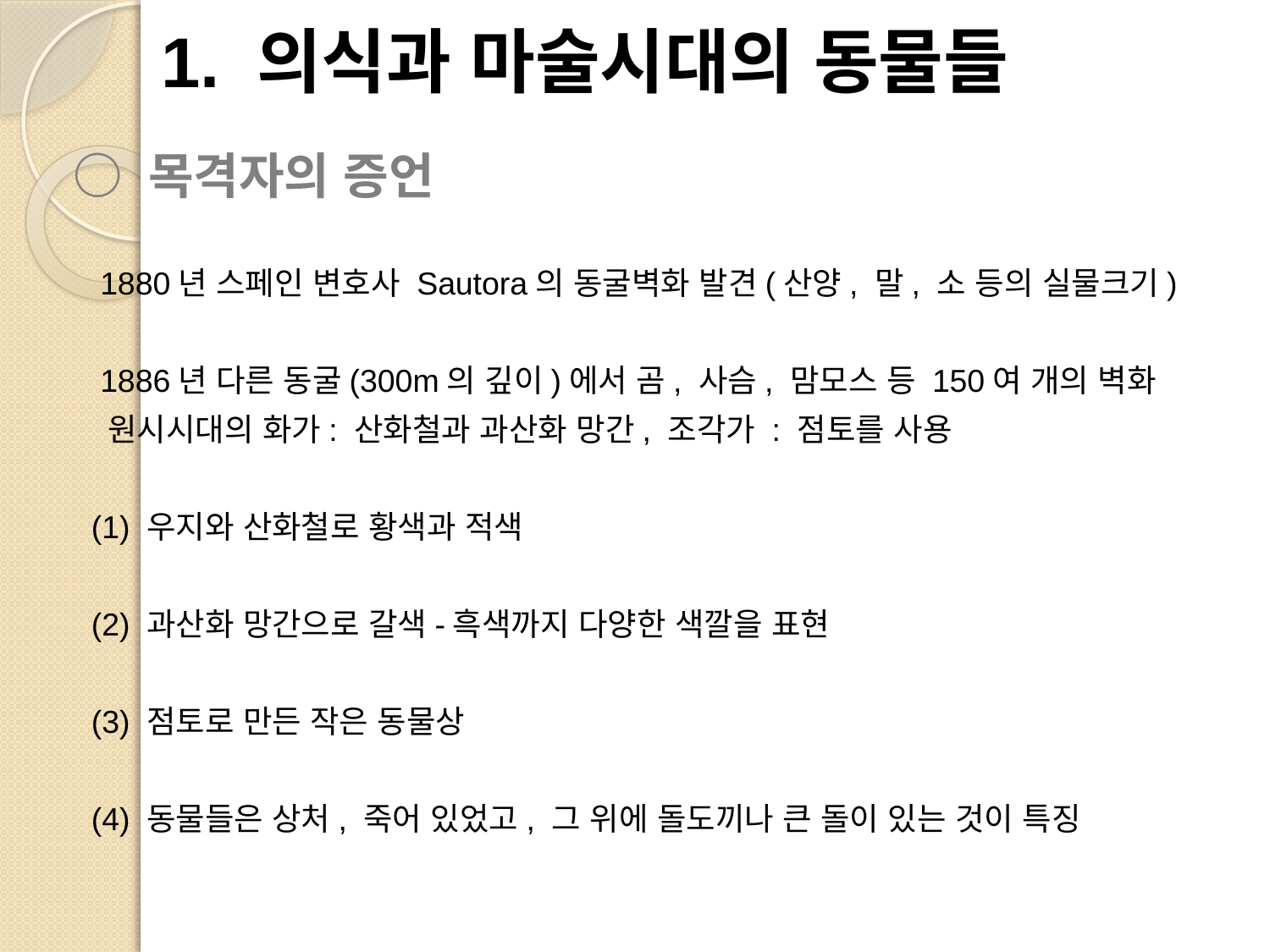

# 1. 의식과 마술시대의 동물들
○ 목격자의 증언

   1880년 스페인 변호사 Sautora의 동굴벽화 발견(산양, 말, 소 등의 실물크기)

   1886년 다른 동굴(300m의 깊이)에서 곰, 사슴, 맘모스 등 150여 개의 벽화
   원시시대의 화가: 산화철과 과산화 망간, 조각가 : 점토를 사용

  (1) 우지와 산화철로 황색과 적색

  (2) 과산화 망간으로 갈색-흑색까지 다양한 색깔을 표현

  (3) 점토로 만든 작은 동물상

  (4) 동물들은 상처, 죽어 있었고, 그 위에 돌도끼나 큰 돌이 있는 것이 특징